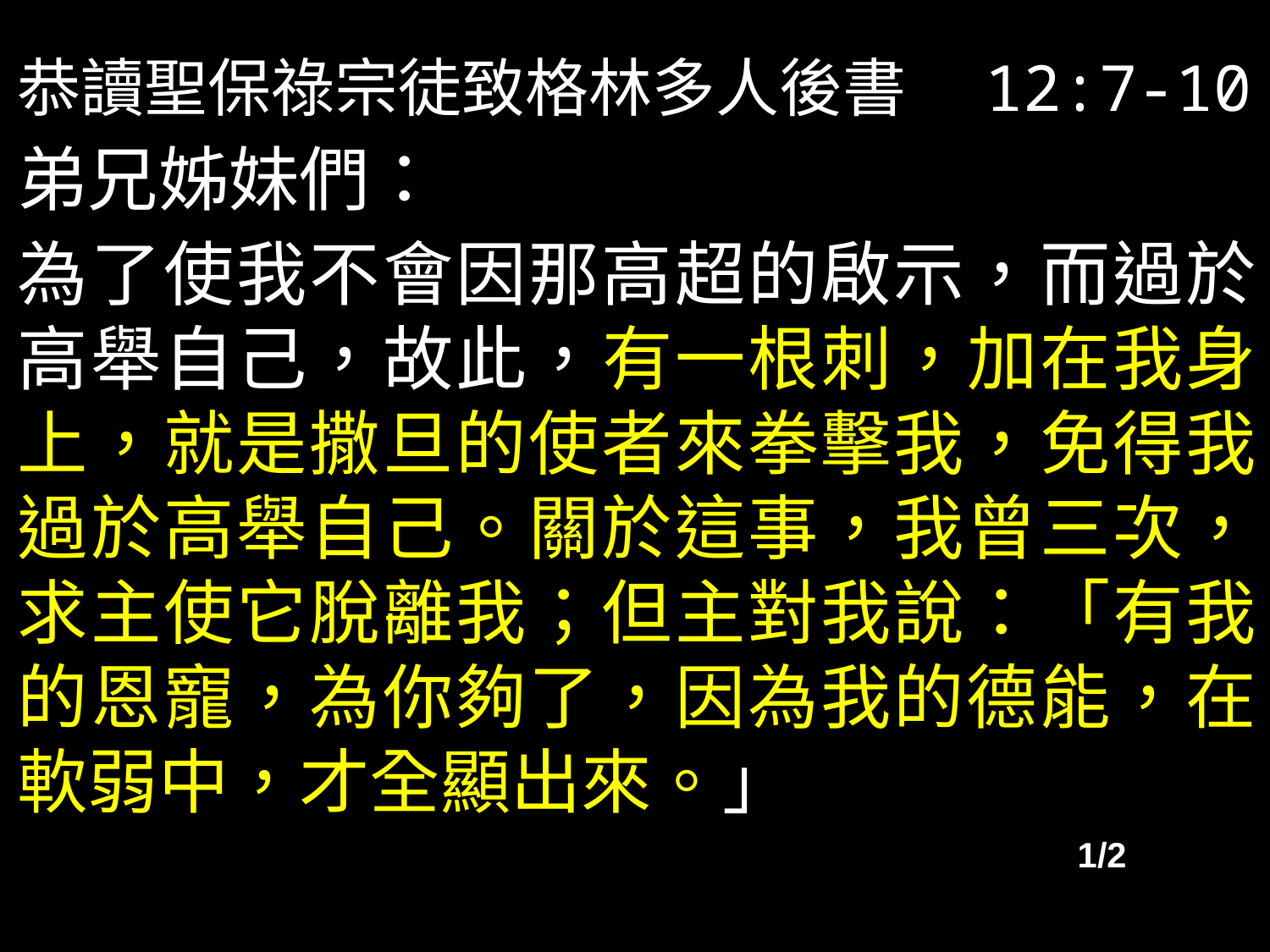

恭讀聖保祿宗徒致格林多人後書　12:7-10
弟兄姊妹們：
為了使我不會因那高超的啟示，而過於高舉自己，故此，有一根刺，加在我身上，就是撒旦的使者來拳擊我，免得我過於高舉自己。關於這事，我曾三次，求主使它脫離我；但主對我說：「有我的恩寵，為你夠了，因為我的德能，在軟弱中，才全顯出來。」
1/2